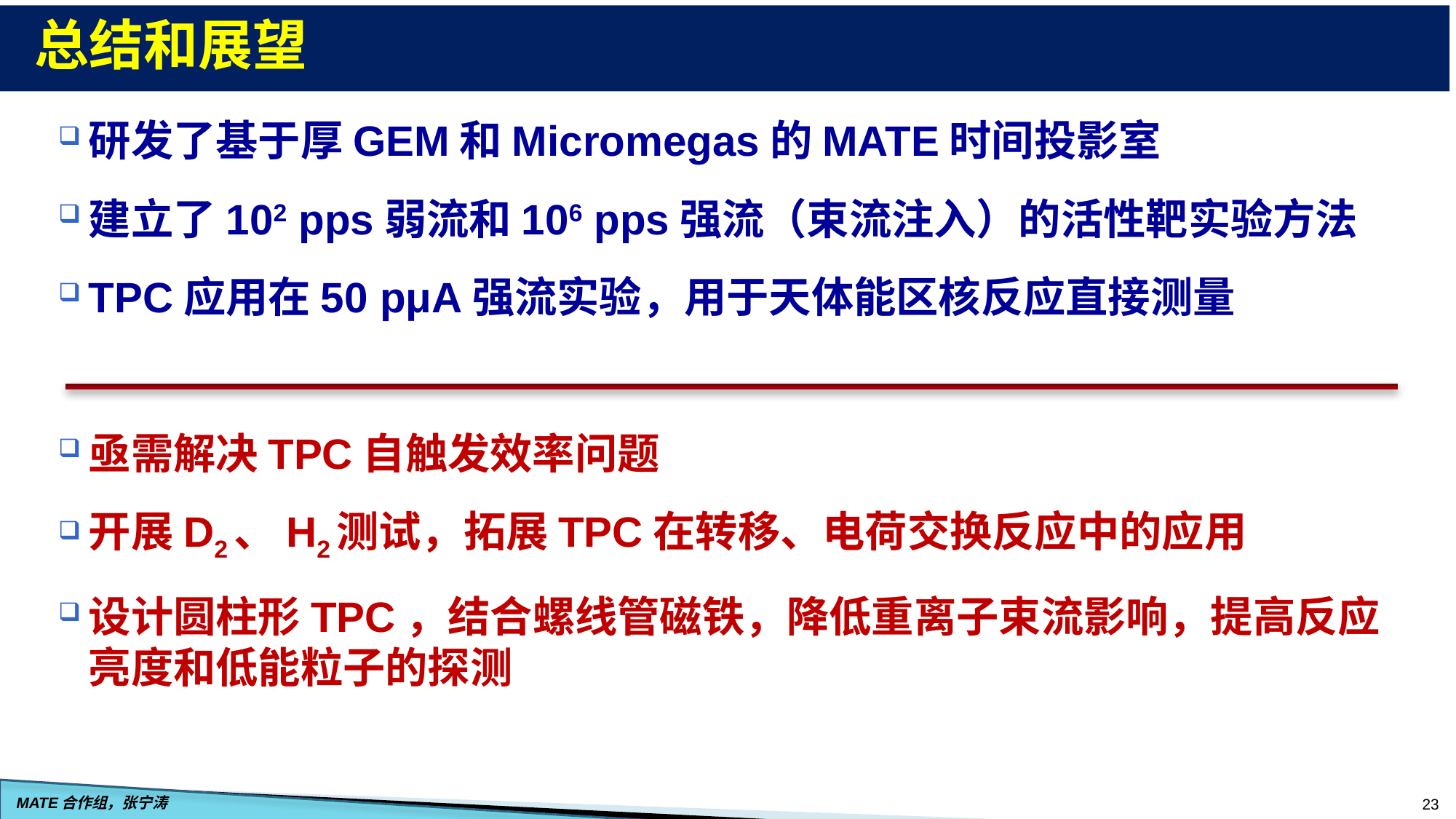

# 总结和展望
研发了基于厚GEM和Micromegas的MATE时间投影室
建立了102 pps弱流和106 pps强流（束流注入）的活性靶实验方法
TPC应用在50 pμA强流实验，用于天体能区核反应直接测量

亟需解决TPC自触发效率问题
开展D2、H2测试，拓展TPC在转移、电荷交换反应中的应用
设计圆柱形TPC，结合螺线管磁铁，降低重离子束流影响，提高反应亮度和低能粒子的探测

23